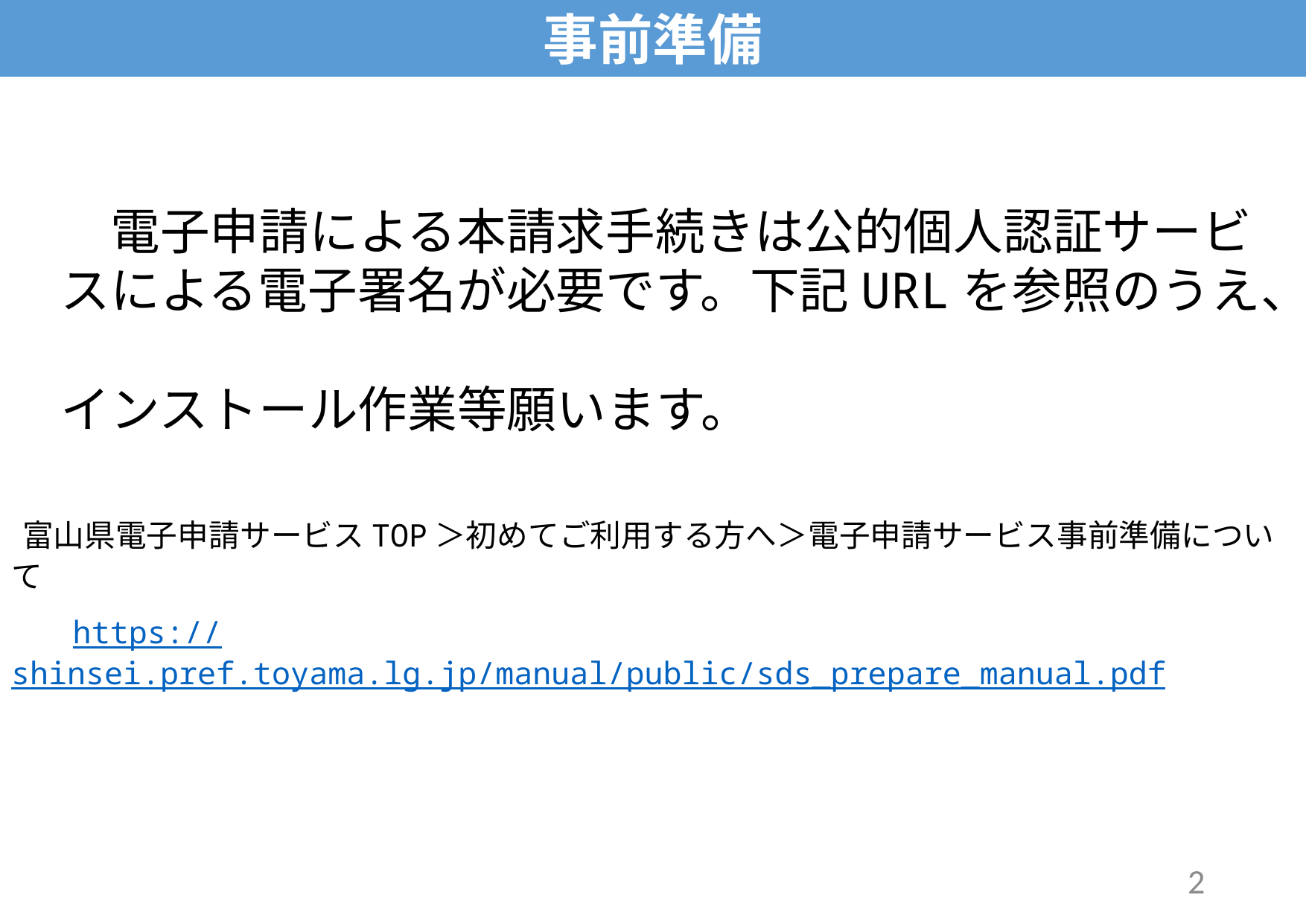

事前準備
# 電子申請による本請求手続きは公的個人認証サービ 　スによる電子署名が必要です。下記URLを参照のうえ、 　インストール作業等願います。 富山県電子申請サービスTOP＞初めてご利用する方へ＞電子申請サービス事前準備について 　https://shinsei.pref.toyama.lg.jp/manual/public/sds_prepare_manual.pdf
2